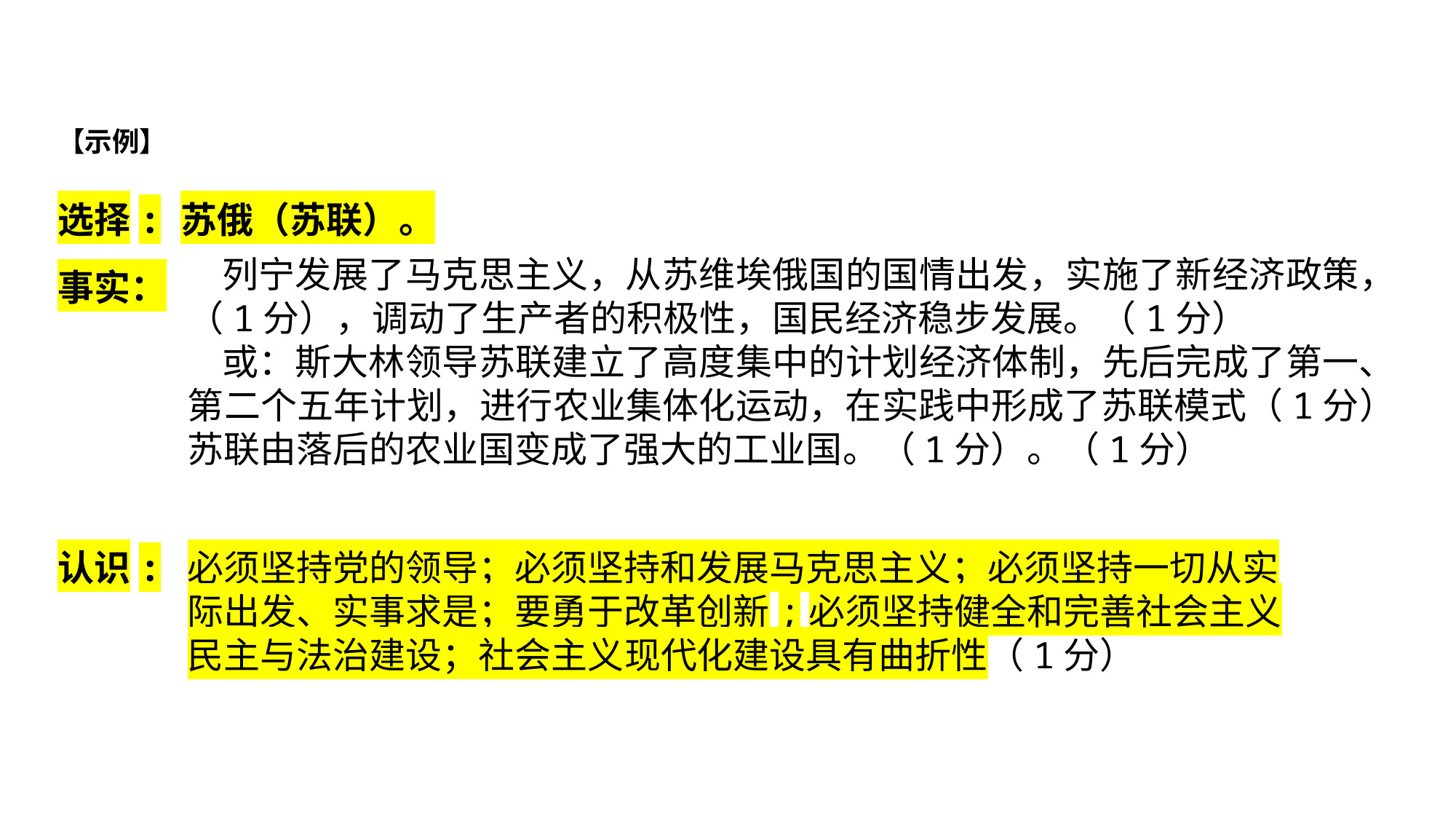

【示例】
选择:
苏俄（苏联）。
   列宁发展了马克思主义，从苏维埃俄国的国情出发，实施了新经济政策，（1分），调动了生产者的积极性，国民经济稳步发展。（1分）
   或：斯大林领导苏联建立了高度集中的计划经济体制，先后完成了第一、第二个五年计划，进行农业集体化运动，在实践中形成了苏联模式（1分）苏联由落后的农业国变成了强大的工业国。（1分）。（1分）
事实：
认识:
必须坚持党的领导；必须坚持和发展马克思主义；必须坚持一切从实际出发、实事求是；要勇于改革创新;必须坚持健全和完善社会主义民主与法治建设；社会主义现代化建设具有曲折性（1分）